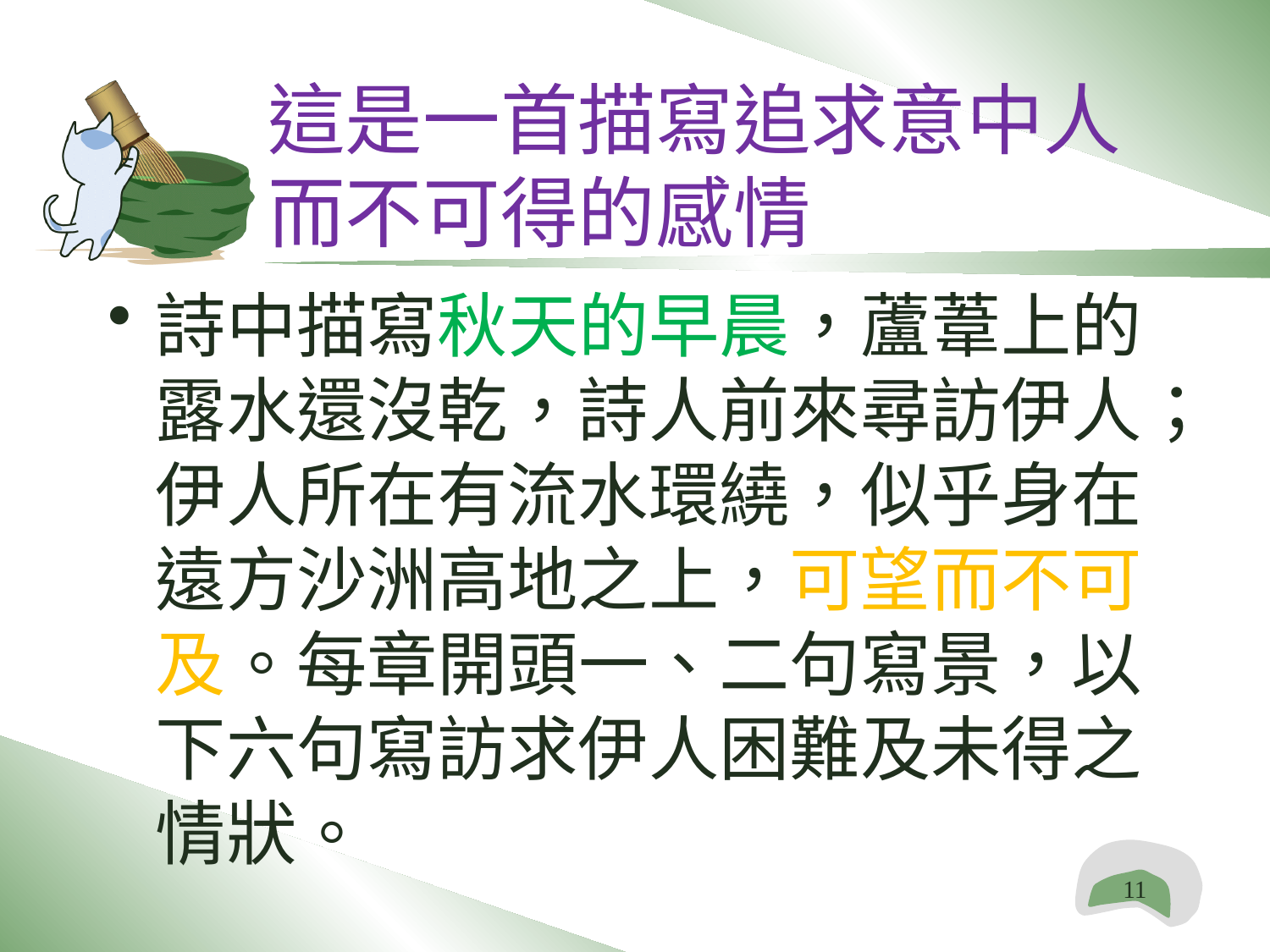

# 這是一首描寫追求意中人而不可得的感情
詩中描寫秋天的早晨，蘆葦上的露水還沒乾，詩人前來尋訪伊人；伊人所在有流水環繞，似乎身在遠方沙洲高地之上，可望而不可及。每章開頭一、二句寫景，以下六句寫訪求伊人困難及未得之情狀。
11